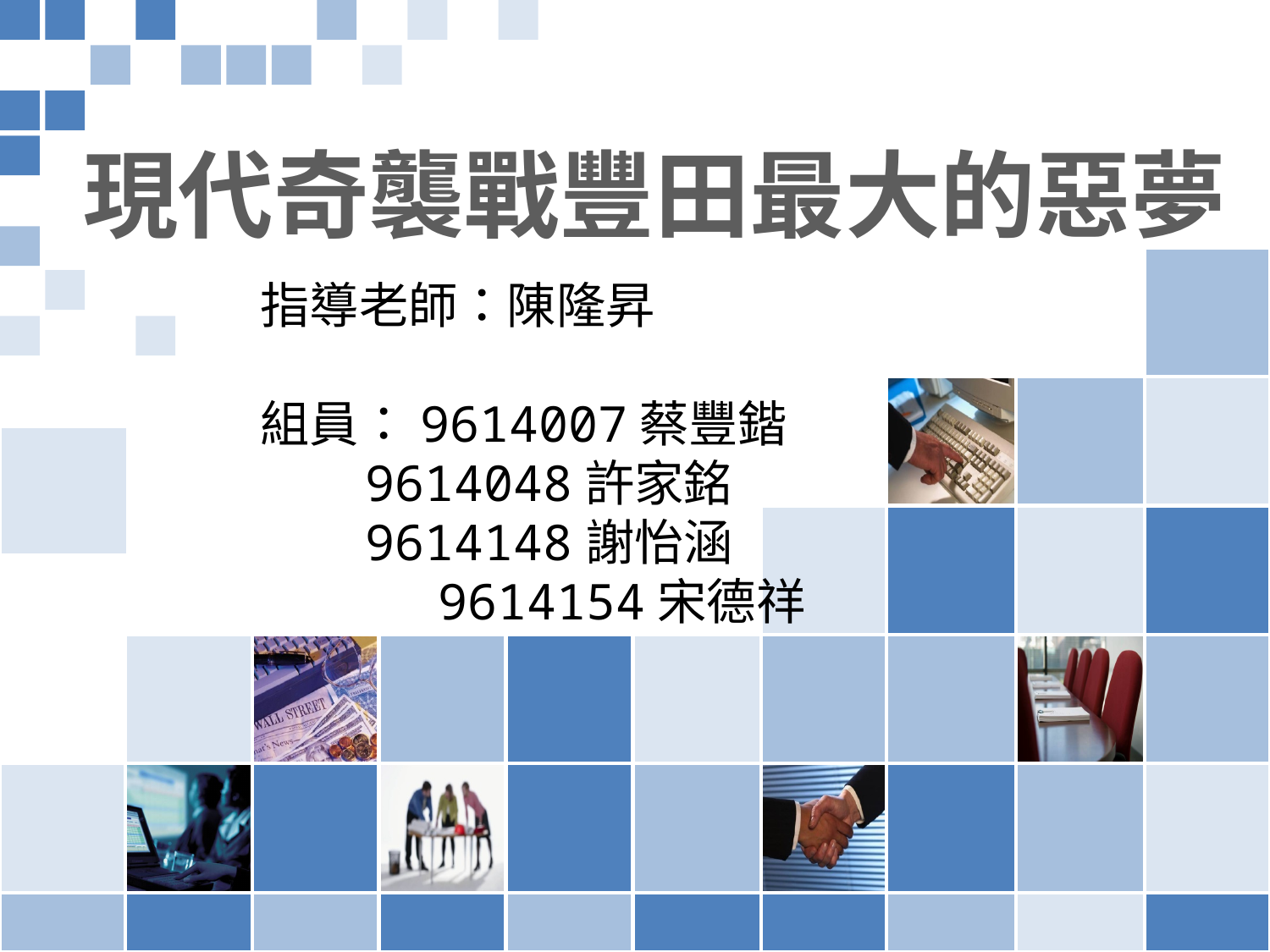

現代奇襲戰豐田最大的惡夢

指導老師：陳隆昇

組員：9614007蔡豐鍇
　    9614048許家銘
　    9614148謝怡涵
      9614154宋德祥